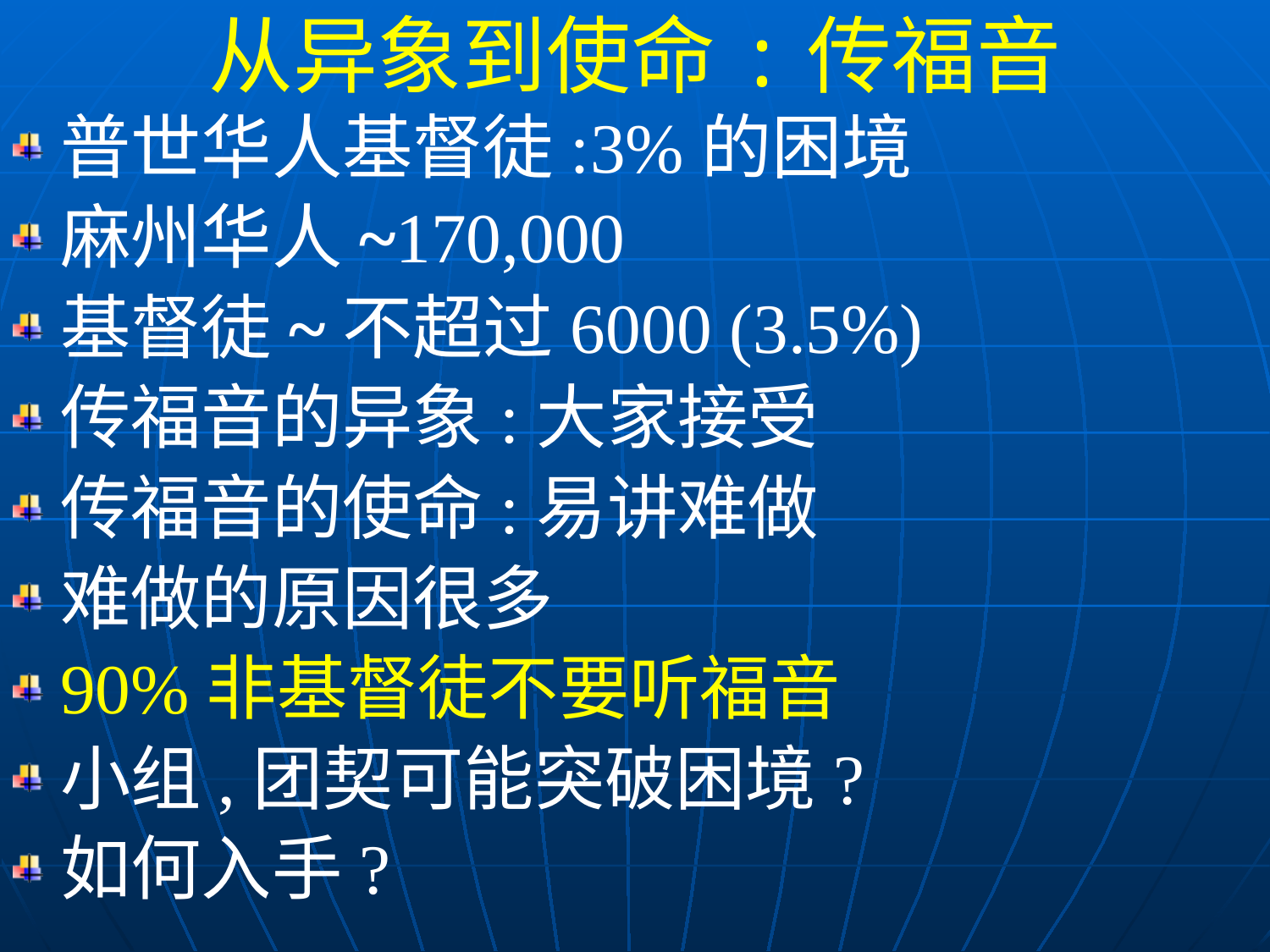

从异象到使命:传福音
普世华人基督徒:3%的困境
麻州华人~170,000
基督徒~不超过6000 (3.5%)
传福音的异象:大家接受
传福音的使命:易讲难做
难做的原因很多
90%非基督徒不要听福音
小组,团契可能突破困境?
如何入手?